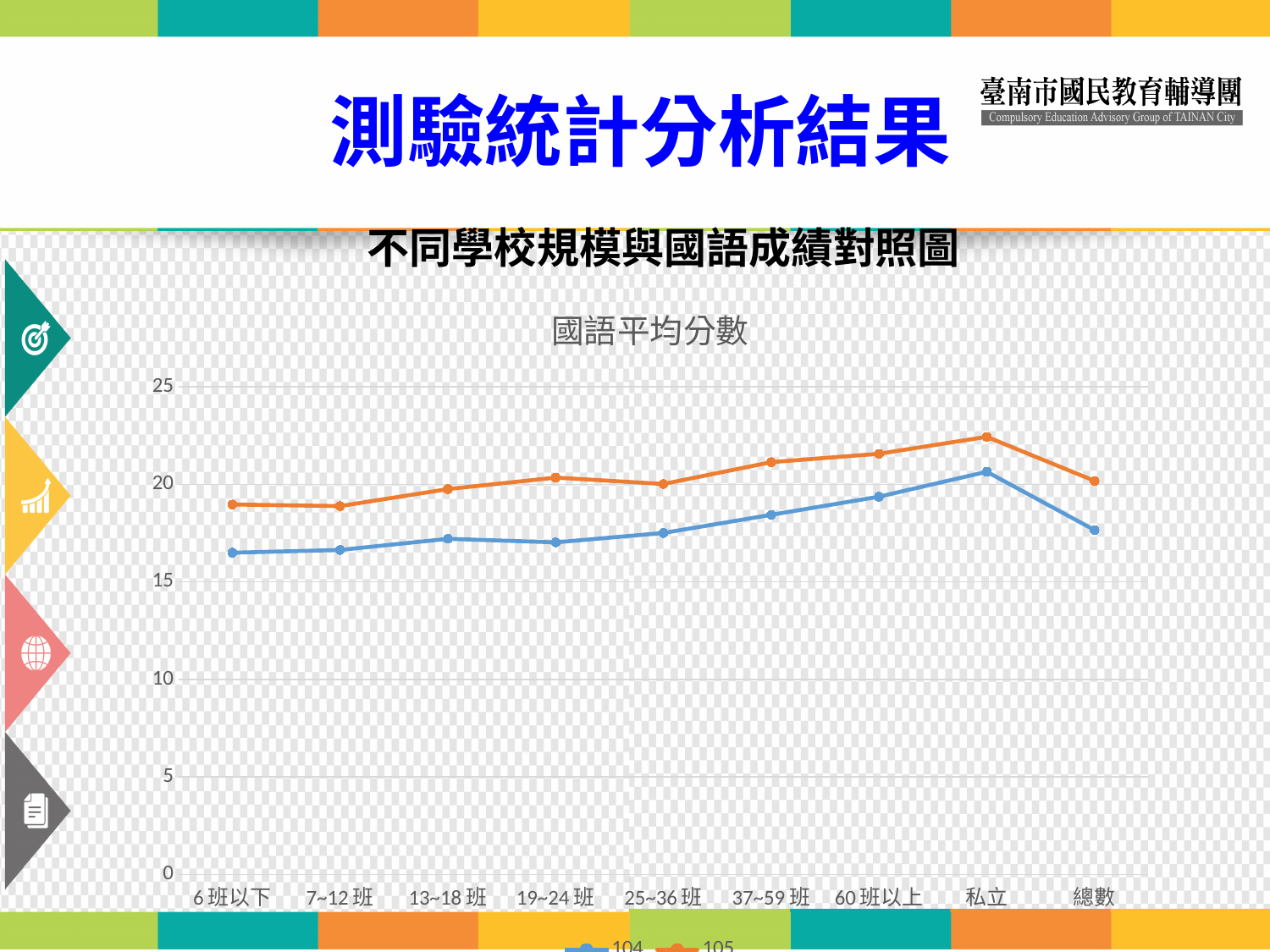

# 測驗統計分析結果
 不同學校規模與國語成績對照圖

### Chart: 國語平均分數

| Category | 104 | 105 |
|---|---|---|
| 6班以下 | 16.5 | 18.97 |
| 7~12班 | 16.64 | 18.89 |
| 13~18班 | 17.21 | 19.76 |
| 19~24班 | 17.03 | 20.35 |
| 25~36班 | 17.51 | 20.02 |
| 37~59班 | 18.44 | 21.14 |
| 60班以上 | 19.37 | 21.57 |
| 私立 | 20.65 | 22.44 |
| 總數 | 17.66 | 20.18 |